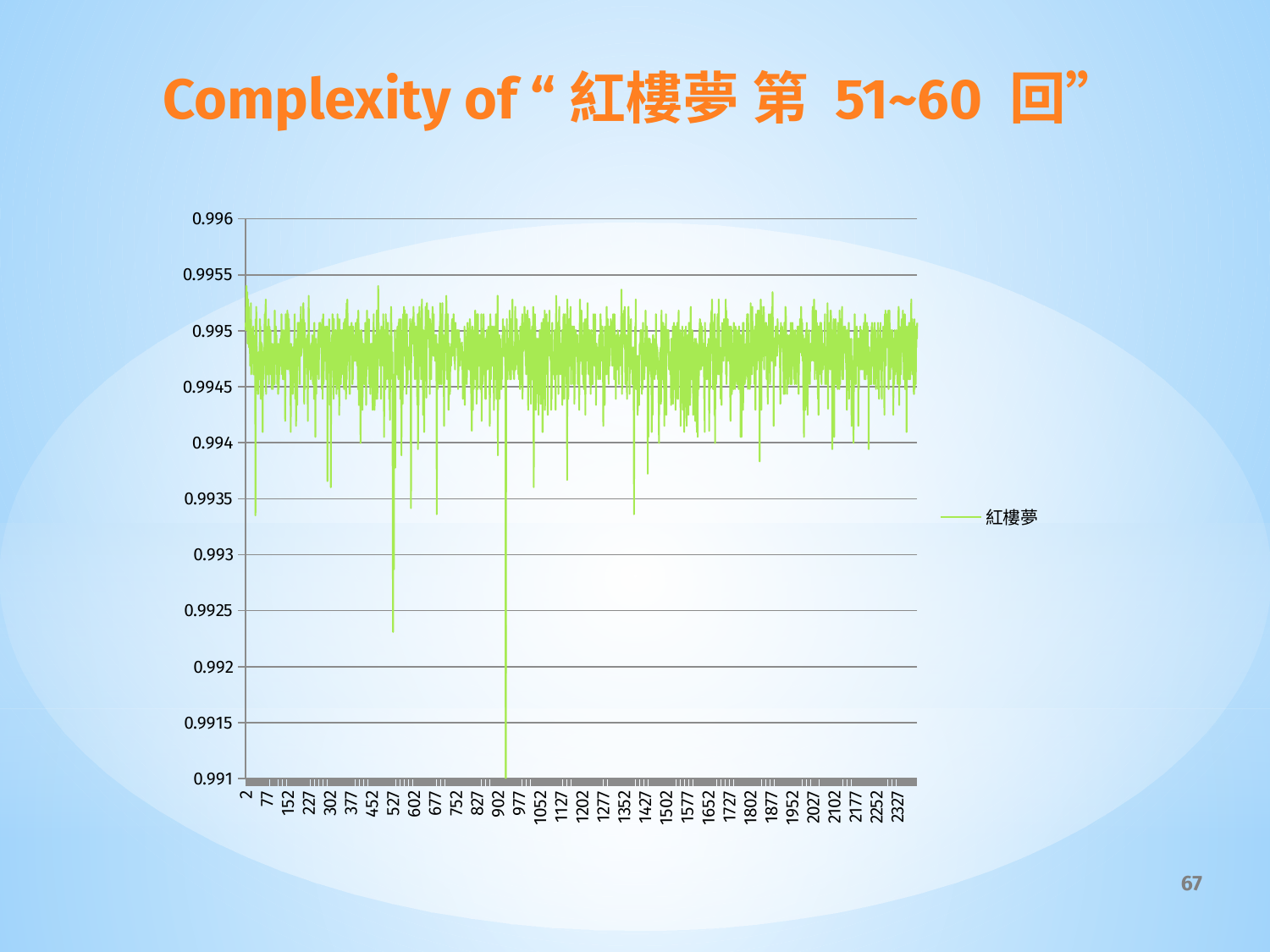

# Complexity of “紅樓夢 第 51~60 回”

### Chart

| Category |  |
|---|---|
67